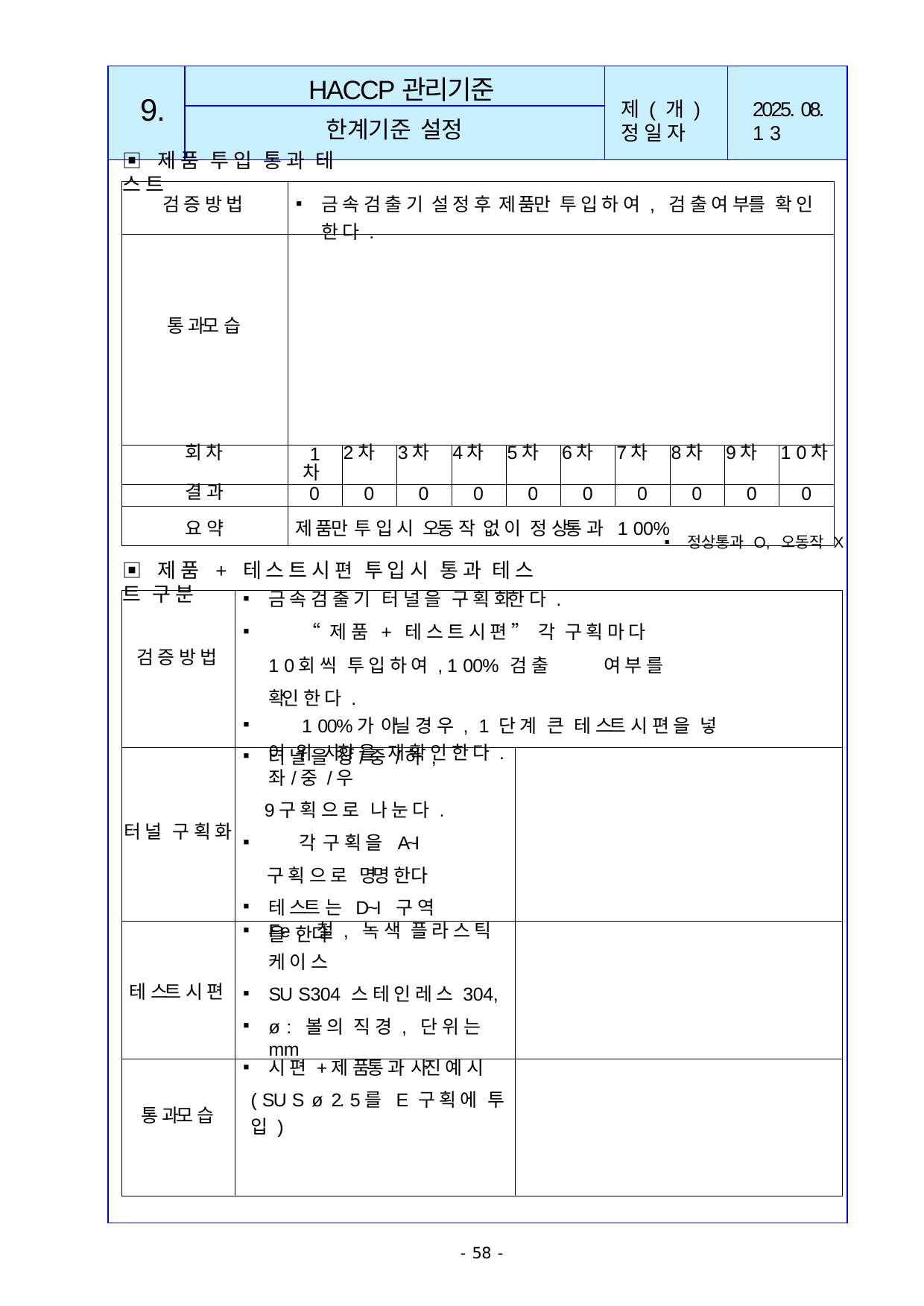

|  |  |  |  |
| --- | --- | --- | --- |
|  |  |  |  |
|  |  |  |  |
HACCP관리기준
9.
제 ( 개 ) 정 일 자
2025. 08. 1 3
한계기준 설정
▣  제 품 투 입  통 과 테 스 트
| 검 증 방 법 | 금 속 검 출 기 설 정 후 제 품만 투 입 하 여 , 검 출 여 부를 확 인 한 다 . |  |  |  |  |  |  |  |  |  |
| --- | --- | --- | --- | --- | --- | --- | --- | --- | --- | --- |
| 통 과모 습 |  |  |  |  |  |  |  |  |  |  |
| 회 차 | 1 차 | 2차 | 3차 | 4차 | 5차 | 6차 | 7차 | 8차 | 9차 | 1 0차 |
| 결 과 | 0 | 0 | 0 | 0 | 0 | 0 | 0 | 0 | 0 | 0 |
| 요 약 | 제 품만 투 입 시 오동 작 없 이 정 상통 과 1 00% |  |  |  |  |  |  |  |  |  |
정상통과 O, 오동작 X
▣  제 품 + 테 스 트 시 편  투 입 시  통 과 테 스 트 구 분
| 검 증 방 법 | 금 속 검 출 기 터 널 을 구 획 화한 다 . “ 제 품 + 테 스 트 시 편 ” 각 구 획 마 다 1 0회 씩 투 입 하 여 , 1 00% 검 출 여 부 를 확인 한 다 . 1 00%가 아닐 경 우 , 1 단 계 큰 테 스트 시 편 을 넣 어 위 사항 을 재 확 인 한 다 . |  |
| --- | --- | --- |
| 터 널 구 획 화 | 터 널 을 상/중 /하 , 좌/중 /우 9구 획 으 로 나 눈 다 . 각 구 획 을 A~I 구 획 으 로 명명 한다 테 스트 는 D~I 구 역 을 한다 |  |
| 테 스트 시 편 | Fe : 철 , 녹 색 플 라 스 틱 케 이 스 SU S304 스 테 인 레 스 304, ø : 볼 의 직 경 , 단 위 는 mm |  |
| 통 과모 습 | 시 편 +제 품통 과 사진 예 시 ( SU S ø 2. 5를 E 구 획 에 투 입 ) |  |
- 58 -